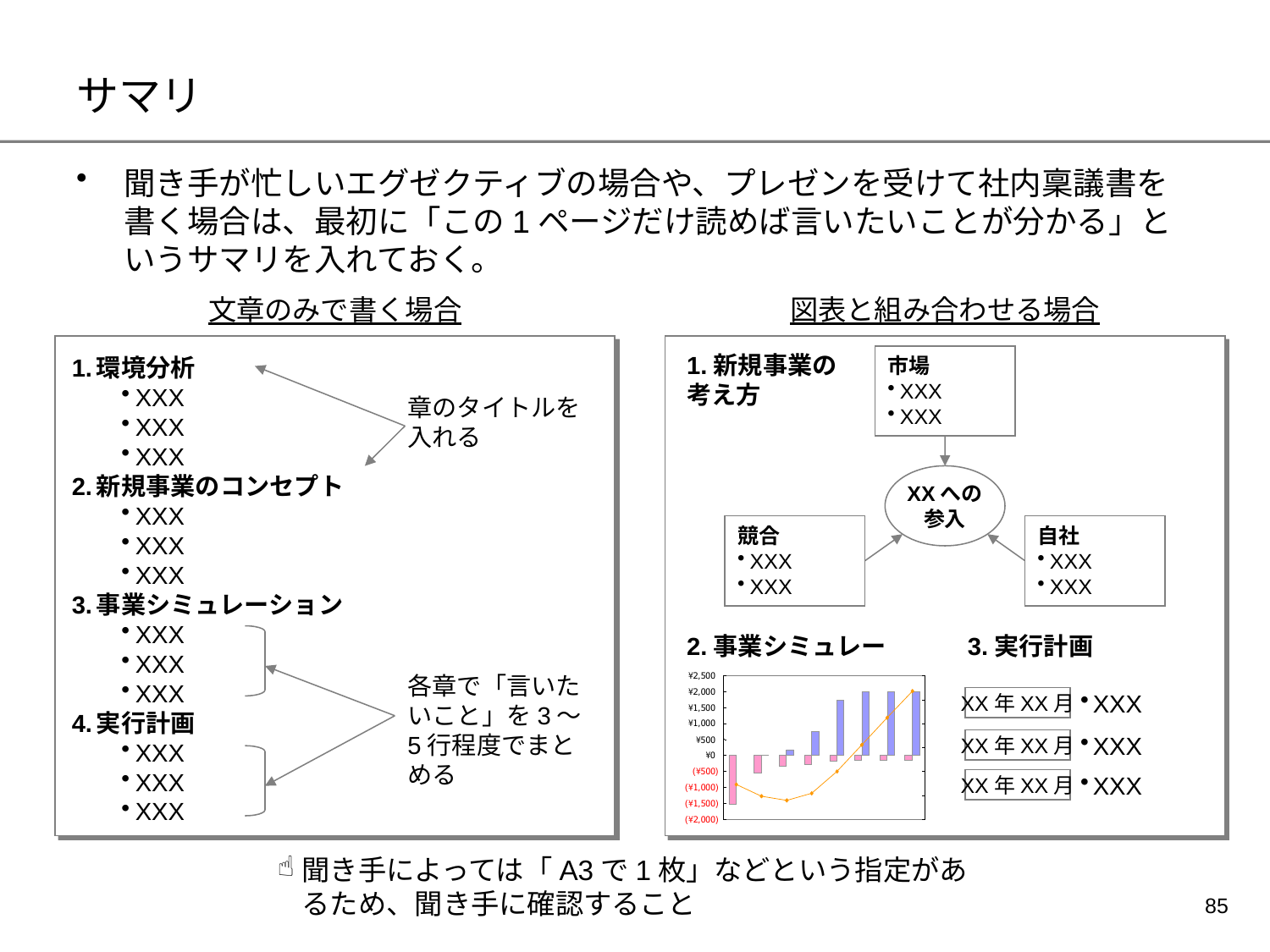

# サマリ
聞き手が忙しいエグゼクティブの場合や、プレゼンを受けて社内稟議書を書く場合は、最初に「この1ページだけ読めば言いたいことが分かる」というサマリを入れておく。
文章のみで書く場合
図表と組み合わせる場合

1.新規事業の考え方
1.	環境分析
XXX
XXX
XXX
2.	新規事業のコンセプト
XXX
XXX
XXX
3.	事業シミュレーション
XXX
XXX
XXX
4.	実行計画
XXX
XXX
XXX
市場
XXX
XXX

章のタイトルを入れる

XXへの
参入
競合
XXX
XXX
自社
XXX
XXX
2.事業シミュレーション
3.実行計画

各章で「言いたいこと」を3～5行程度でまとめる

¥2,500

¥2,000

¥1,500

¥1,000

¥500

¥0

(¥500)

(¥1,000)

(¥1,500)

(¥2,000)

XXX
XX年XX月

XXX
XX年XX月

XXX
XX年XX月
聞き手によっては「A3で1枚」などという指定があるため、聞き手に確認すること
85